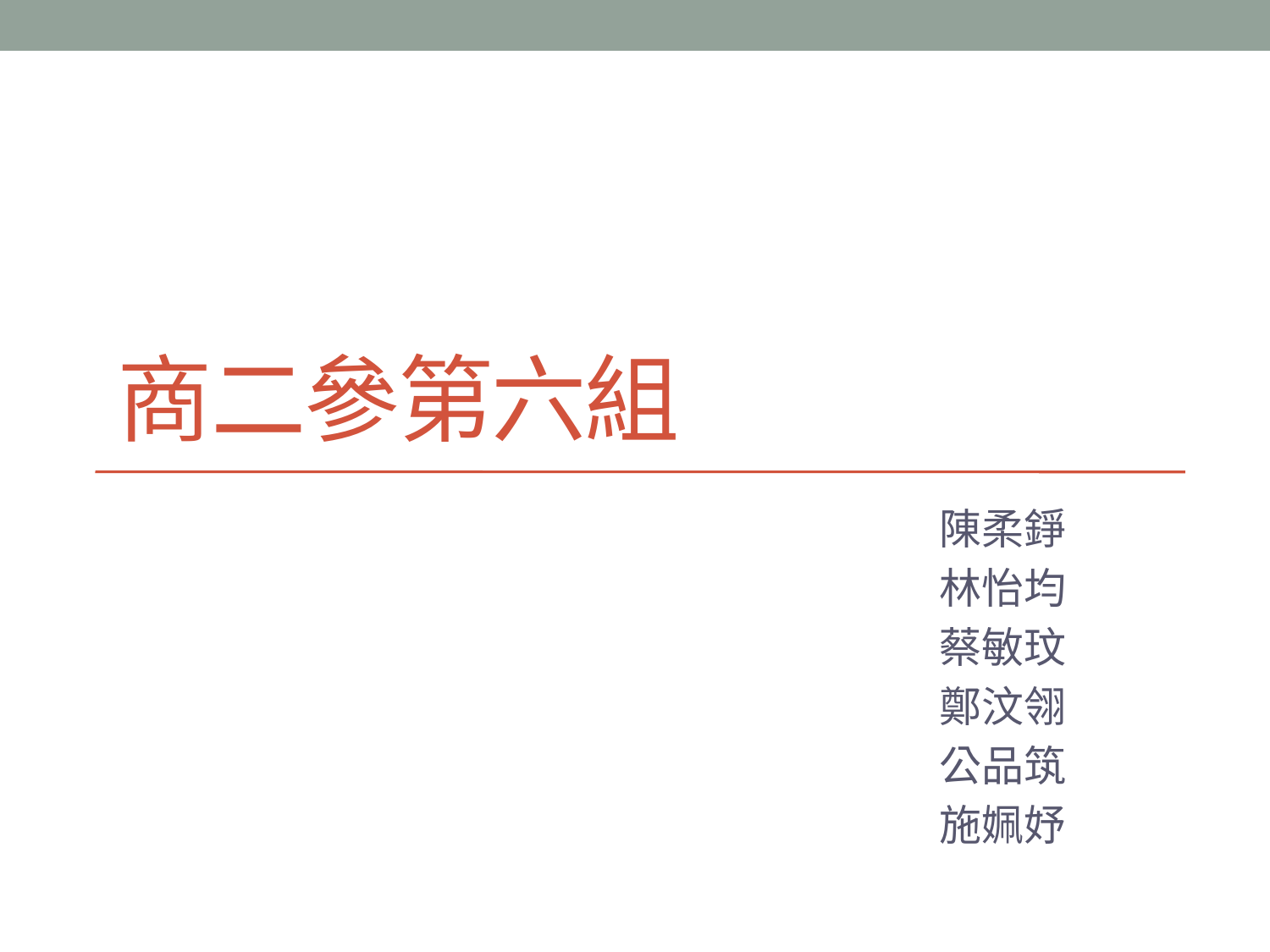

# 商二參第六組
                  陳柔錚
                  林怡均
                  蔡敏玟
                  鄭汶翎
                  公品筑
                  施姵妤